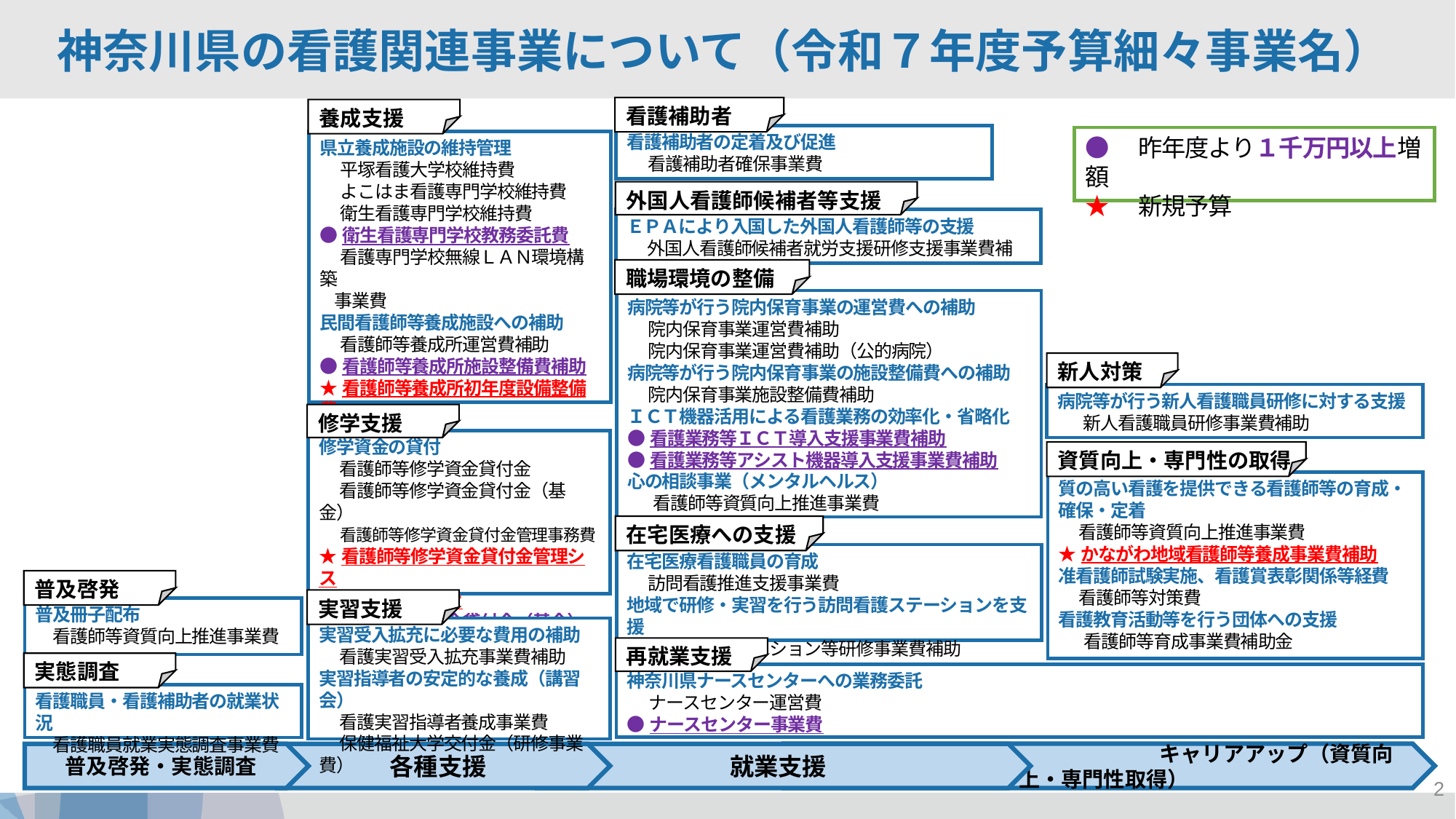

神奈川県の看護関連事業について（令和７年度予算細々事業名）
看護補助者
養成支援
看護補助者の定着及び促進
　 看護補助者確保事業費

●　昨年度より１千万円以上増額
★　新規予算
県立養成施設の維持管理
　 平塚看護大学校維持費
　 よこはま看護専門学校維持費
　 衛生看護専門学校維持費
●衛生看護専門学校教務委託費
　 看護専門学校無線ＬＡＮ環境構築
   事業費
民間看護師等養成施設への補助
　 看護師等養成所運営費補助
●看護師等養成所施設整備費補助
★看護師等養成所初年度設備整備費
　 補助
外国人看護師候補者等支援
ＥＰＡにより入国した外国人看護師等の支援
　 外国人看護師候補者就労支援研修支援事業費補助
職場環境の整備
病院等が行う院内保育事業の運営費への補助
　 院内保育事業運営費補助
　 院内保育事業運営費補助（公的病院）
病院等が行う院内保育事業の施設整備費への補助
　 院内保育事業施設整備費補助
ＩＣＴ機器活用による看護業務の効率化・省略化
●看護業務等ＩＣＴ導入支援事業費補助
●看護業務等アシスト機器導入支援事業費補助
心の相談事業（メンタルヘルス）
 　看護師等資質向上推進事業費
新人対策
病院等が行う新人看護職員研修に対する支援
 　新人看護職員研修事業費補助
修学支援
修学資金の貸付
　 看護師等修学資金貸付金
　 看護師等修学資金貸付金（基金）
　 看護師等修学資金貸付金管理事務費
★看護師等修学資金貸付金管理シス
　 テム改修事業費
●保健師修学資金貸付金（基金）

資質向上・専門性の取得
質の高い看護を提供できる看護師等の育成・確保・定着
　 看護師等資質向上推進事業費
★かながわ地域看護師等養成事業費補助
准看護師試験実施、看護賞表彰関係等経費
　 看護師等対策費
看護教育活動等を行う団体への支援
 　看護師等育成事業費補助金
在宅医療への支援
在宅医療看護職員の育成
　 訪問看護推進支援事業費
地域で研修・実習を行う訪問看護ステーションを支援
　 訪問看護ステーション等研修事業費補助
普及啓発
実習支援
普及冊子配布
　看護師等資質向上推進事業費
実習受入拡充に必要な費用の補助
　 看護実習受入拡充事業費補助
実習指導者の安定的な養成（講習会）
　 看護実習指導者養成事業費
　 保健福祉大学交付金（研修事業費）
再就業支援
実態調査
神奈川県ナースセンターへの業務委託
　 ナースセンター運営費
●ナースセンター事業費
看護職員・看護補助者の就業状況
　看護職員就業実態調査事業費
　　　　　　　　　　　　　　　　　　　キャリアアップ（資質向上・専門性取得）
普及啓発・実態調査
各種支援
就業支援
2